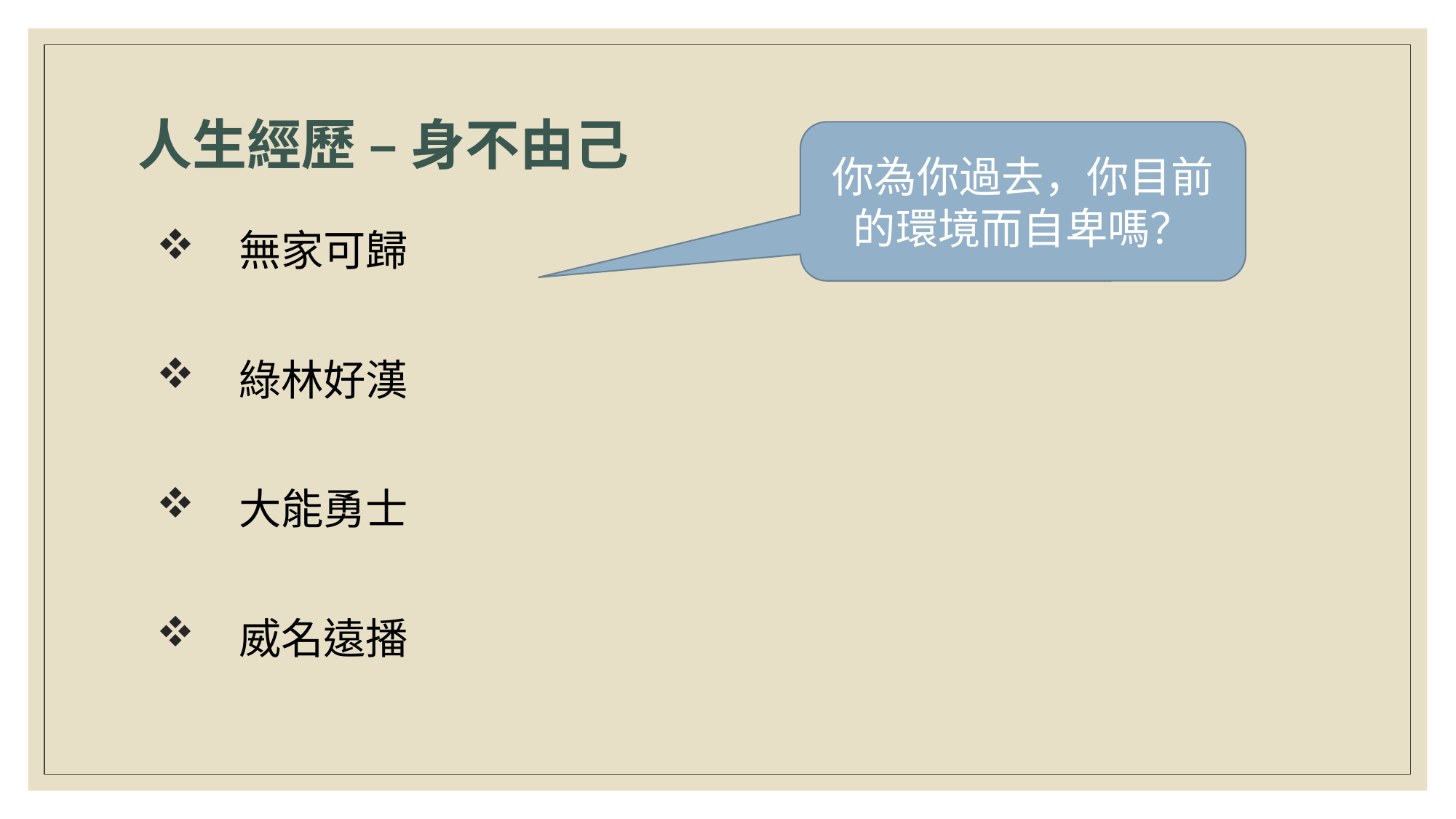

# 人生經歷 – 身不由己
你為你過去，你目前的環境而自卑嗎？
無家可歸

綠林好漢

大能勇士

威名遠播